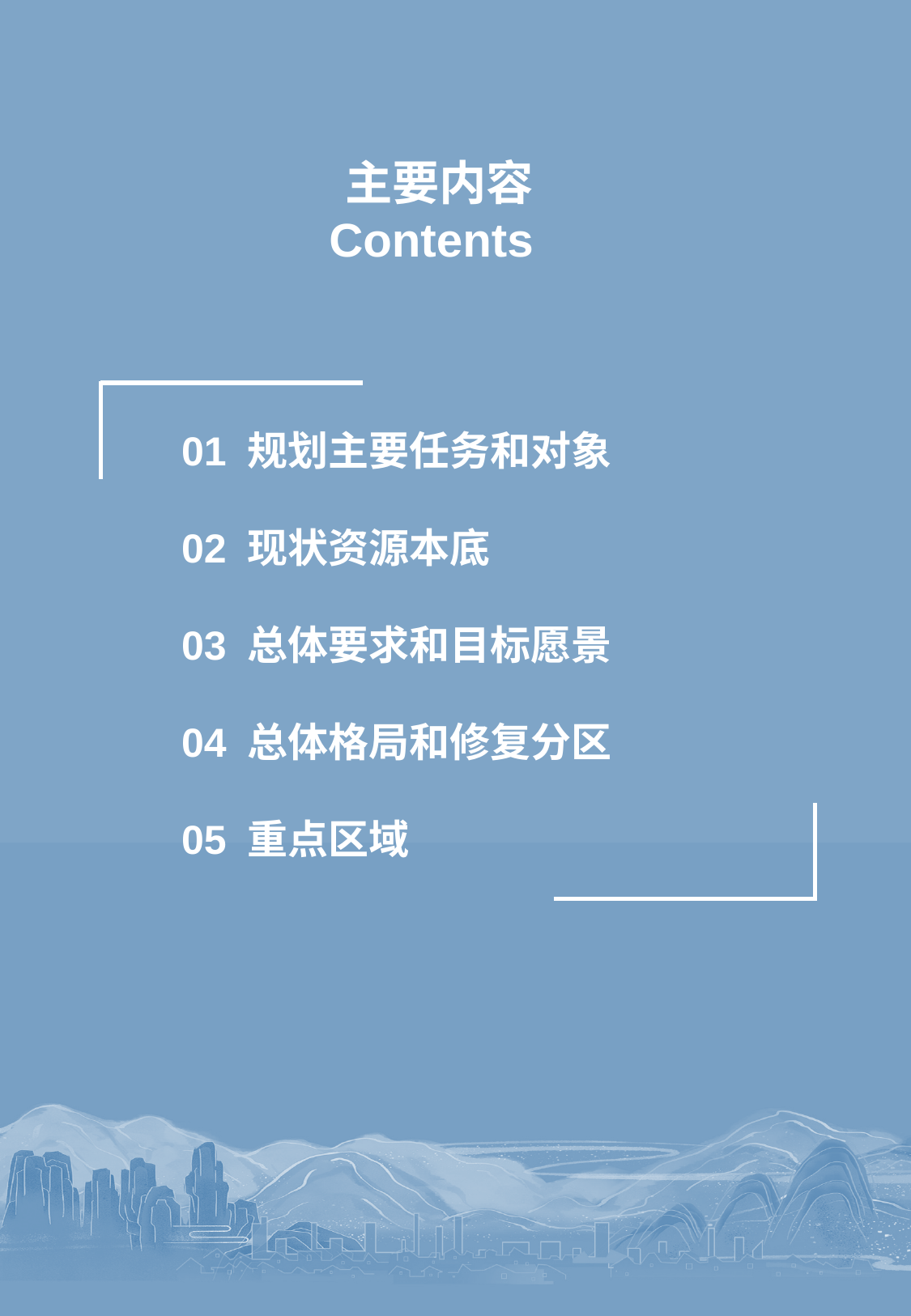

主要内容
Contents
01 规划主要任务和对象
02 现状资源本底
03 总体要求和目标愿景
04 总体格局和修复分区
05 重点区域